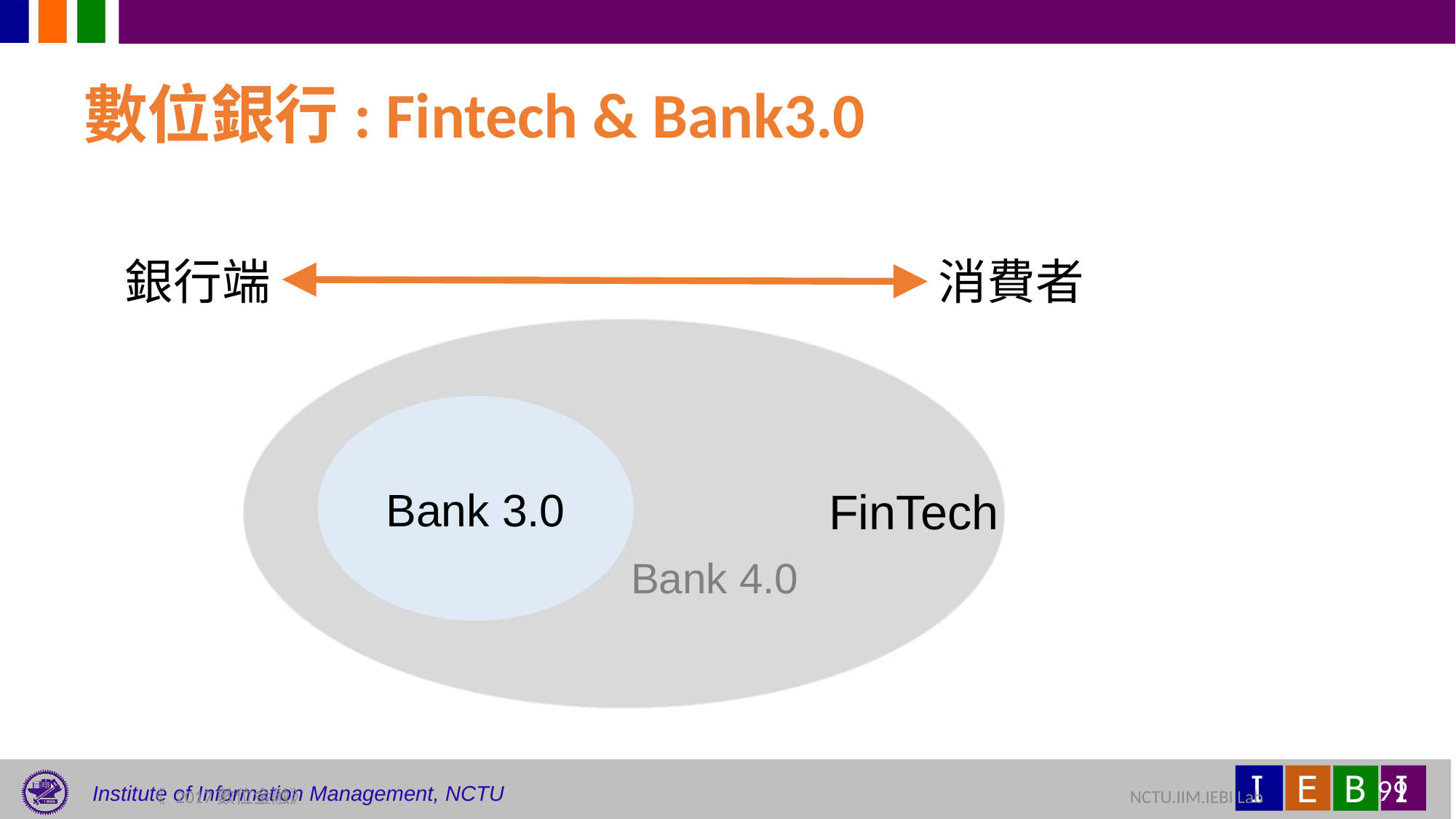

# 數位銀行: Fintech & Bank3.0

銀行端
消費者

Bank 3.0
FinTech
Bank 4.0
99
《 2017數位金融》                                                                                                                                             	NCTU.IIM.IEBI Lab